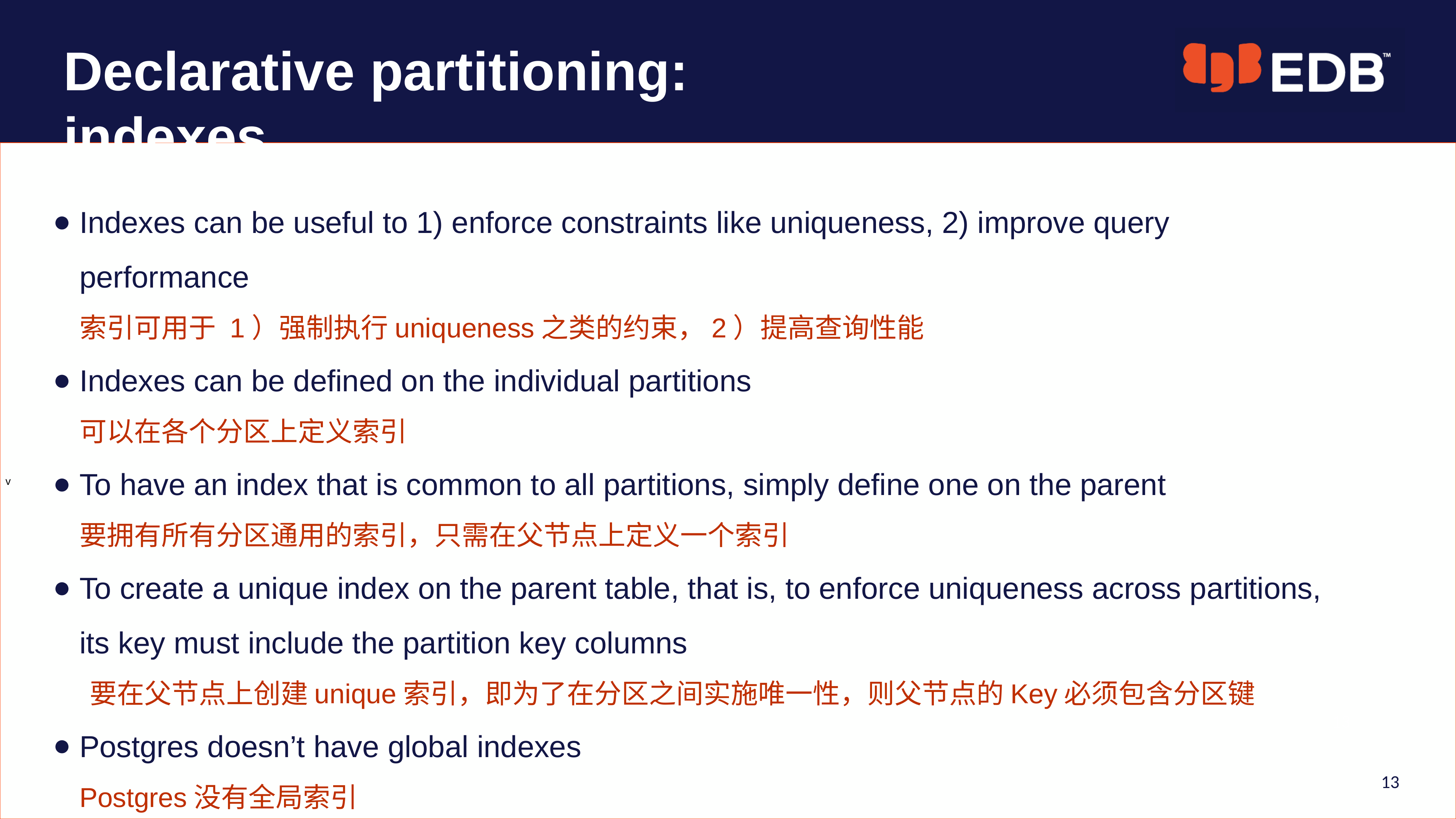

Declarative partitioning: indexes
Indexes can be useful to 1) enforce constraints like uniqueness, 2) improve query performance
索引可用于 1）强制执行uniqueness之类的约束，2）提高查询性能
Indexes can be defined on the individual partitions
可以在各个分区上定义索引
To have an index that is common to all partitions, simply define one on the parent
要拥有所有分区通用的索引，只需在父节点上定义一个索引
To create a unique index on the parent table, that is, to enforce uniqueness across partitions, its key must include the partition key columns
    要在父节点上创建unique索引，即为了在分区之间实施唯一性，则父节点的Key必须包含分区键
Postgres doesn’t have global indexes
Postgres没有全局索引
13
13